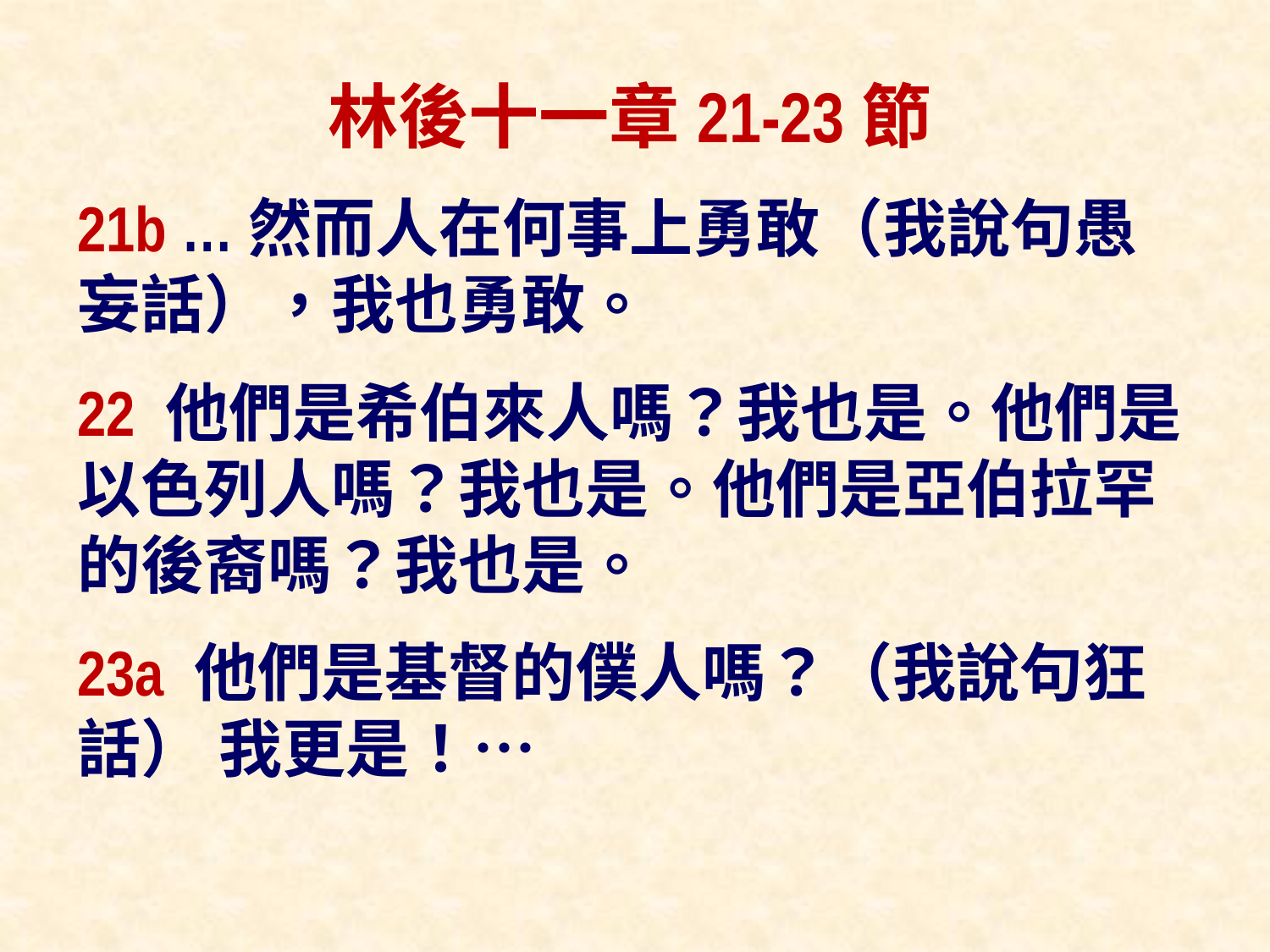

林後十一章21-23節
21b …然而人在何事上勇敢（我說句愚妄話），我也勇敢。
22 他們是希伯來人嗎？我也是。他們是以色列人嗎？我也是。他們是亞伯拉罕的後裔嗎？我也是。
23a 他們是基督的僕人嗎？（我說句狂話） 我更是！…